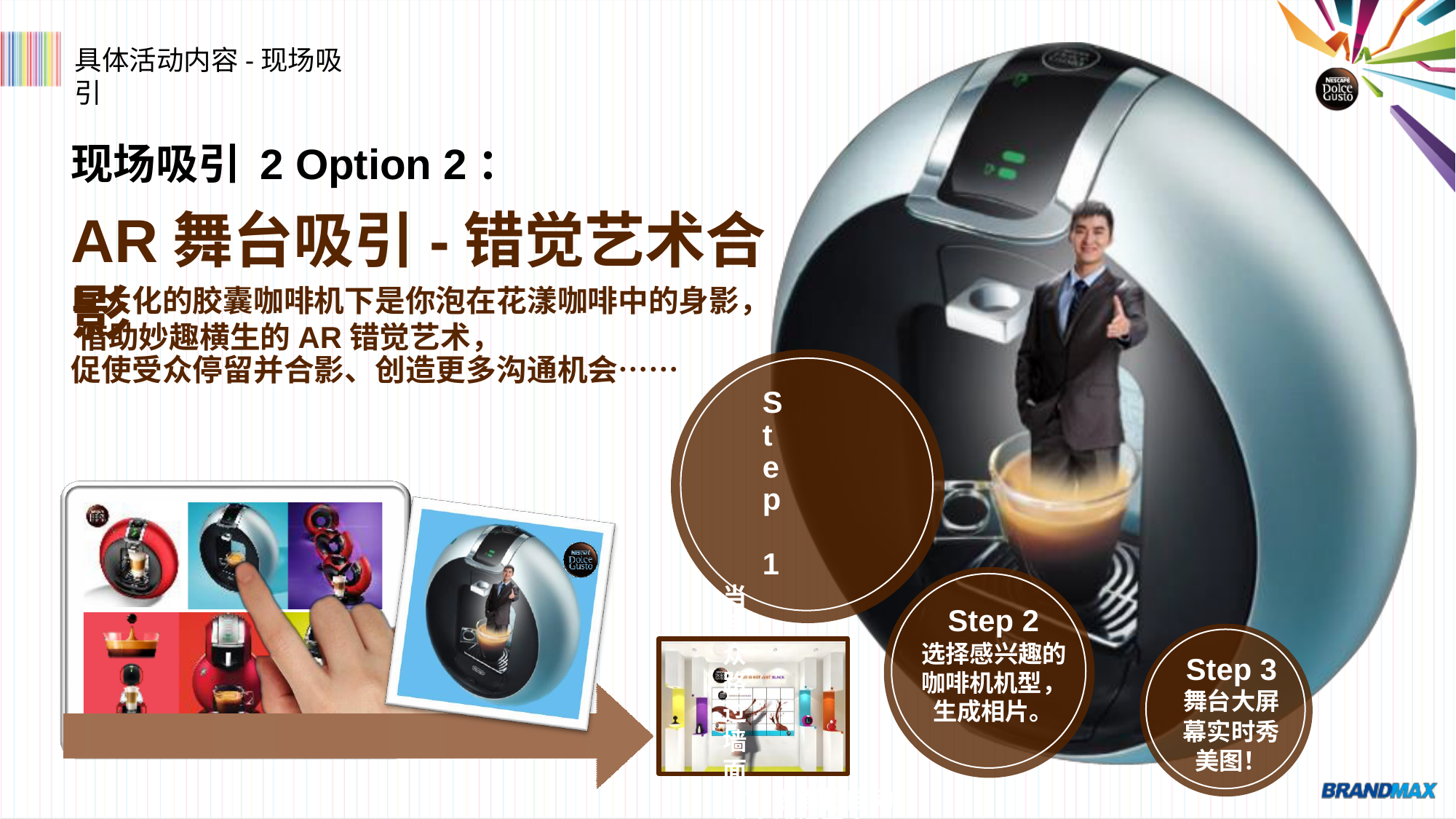

具体活动内容-现场吸引

# 现场吸引 2 Option 2：
AR舞台吸引-错觉艺术合影
巨大化的胶囊咖啡机下是你泡在花漾咖啡中的身影，  借助妙趣横生的AR错觉艺术，
促使受众停留并合影、创造更多沟通机会……
Step 1
当受众路过墙面
时，墙面将自动 感应捕捉受众、 生成受众与产品
的错觉艺术合影。

Step 2
选择感兴趣的 咖啡机机型，
生成相片。

Step 3
舞台大屏
幕实时秀 美图！